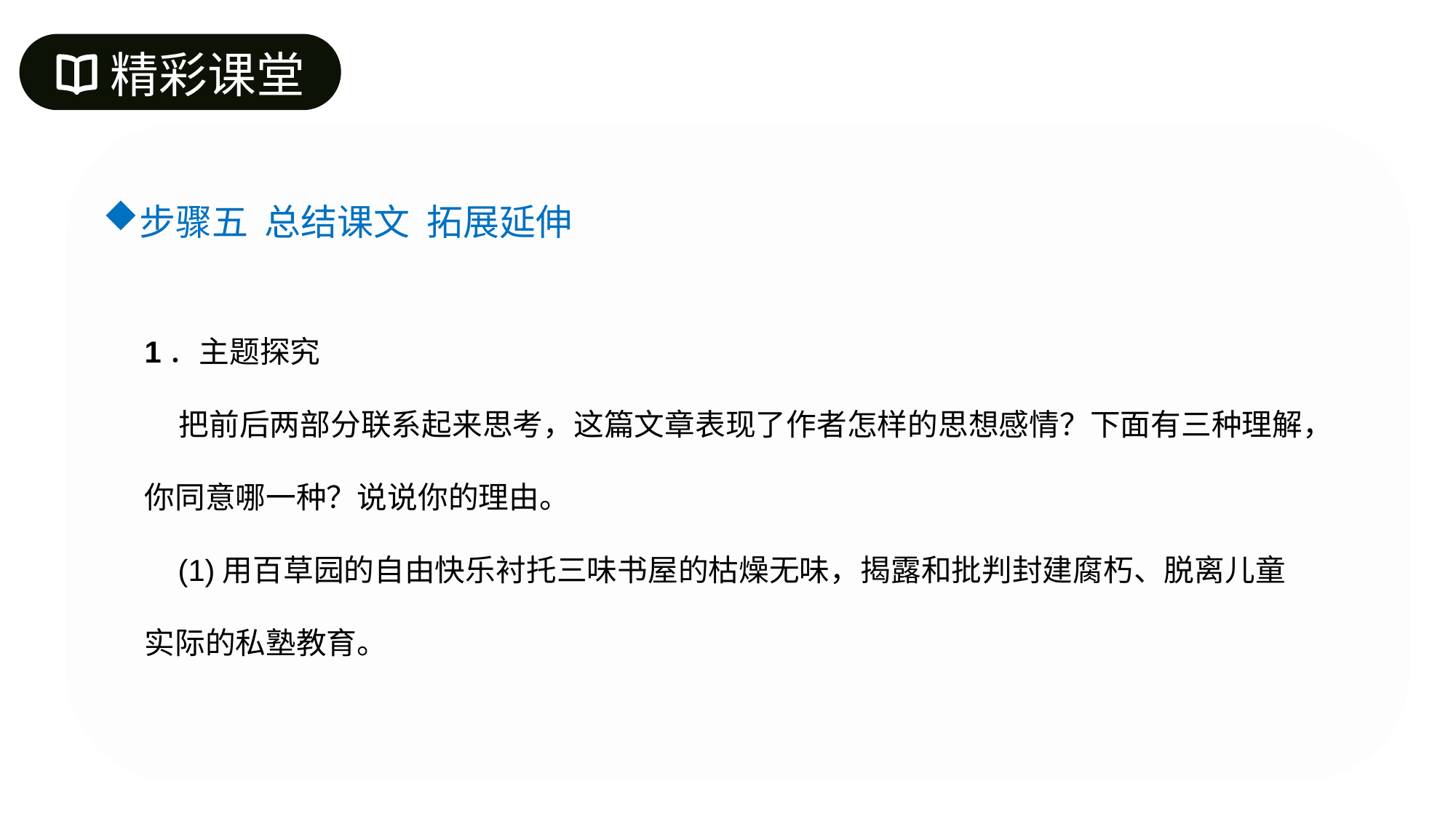

精彩课堂

步骤五  总结课文  拓展延伸
1．主题探究
    把前后两部分联系起来思考，这篇文章表现了作者怎样的思想感情？下面有三种理解，你同意哪一种？说说你的理由。
    (1)用百草园的自由快乐衬托三味书屋的枯燥无味，揭露和批判封建腐朽、脱离儿童实际的私塾教育。